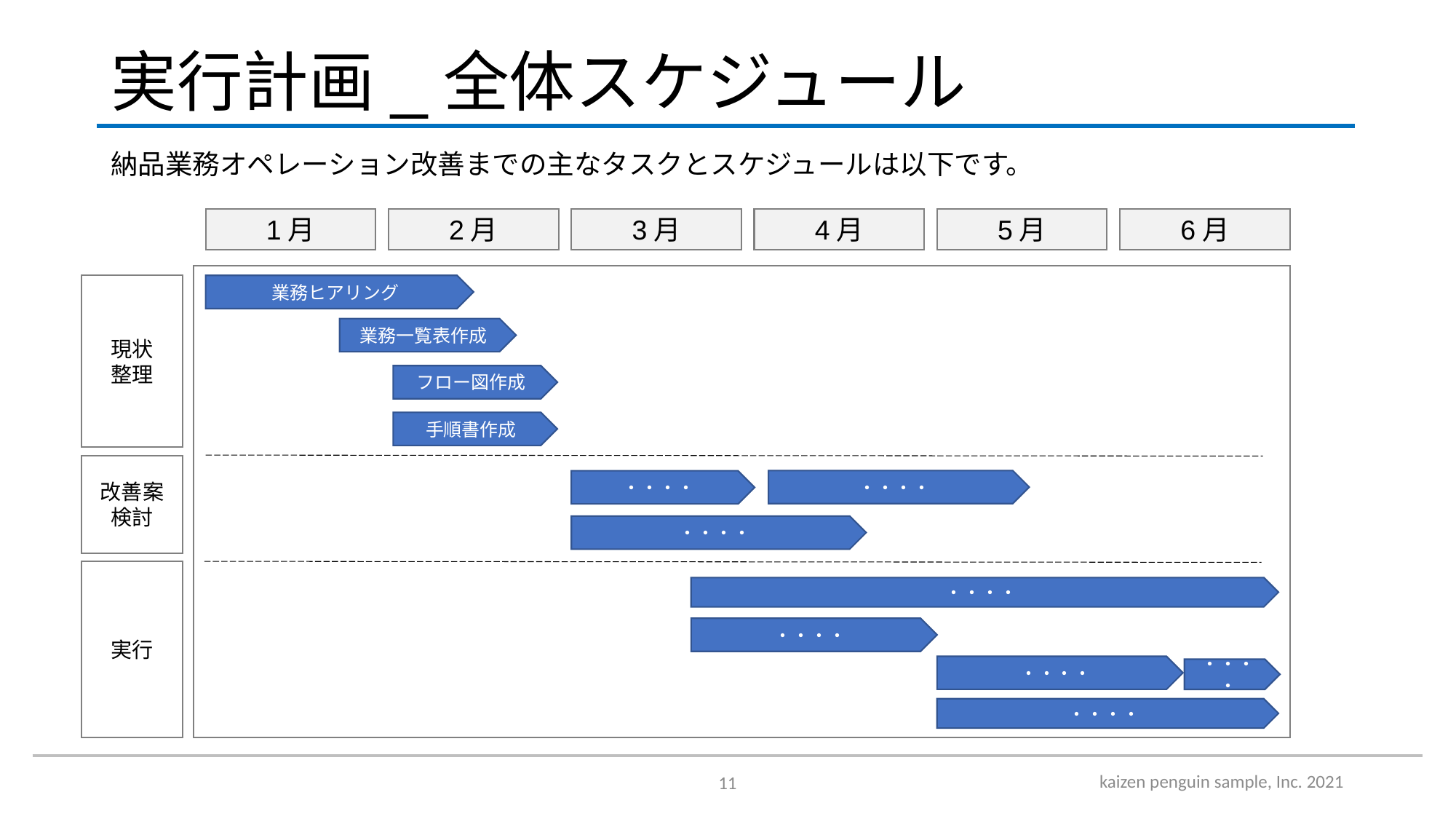

# 実行計画_全体スケジュール
納品業務オペレーション改善までの主なタスクとスケジュールは以下です。
1月
2月
3月
4月
5月
6月

現状
整理
業務ヒアリング
業務一覧表作成
改善案
検討
実行
フロー図作成
手順書作成
・・・・
・・・・
・・・・
・・・・
・・・・
・・・・
・・・・
・・・・
kaizen penguin sample, Inc. 2021
11